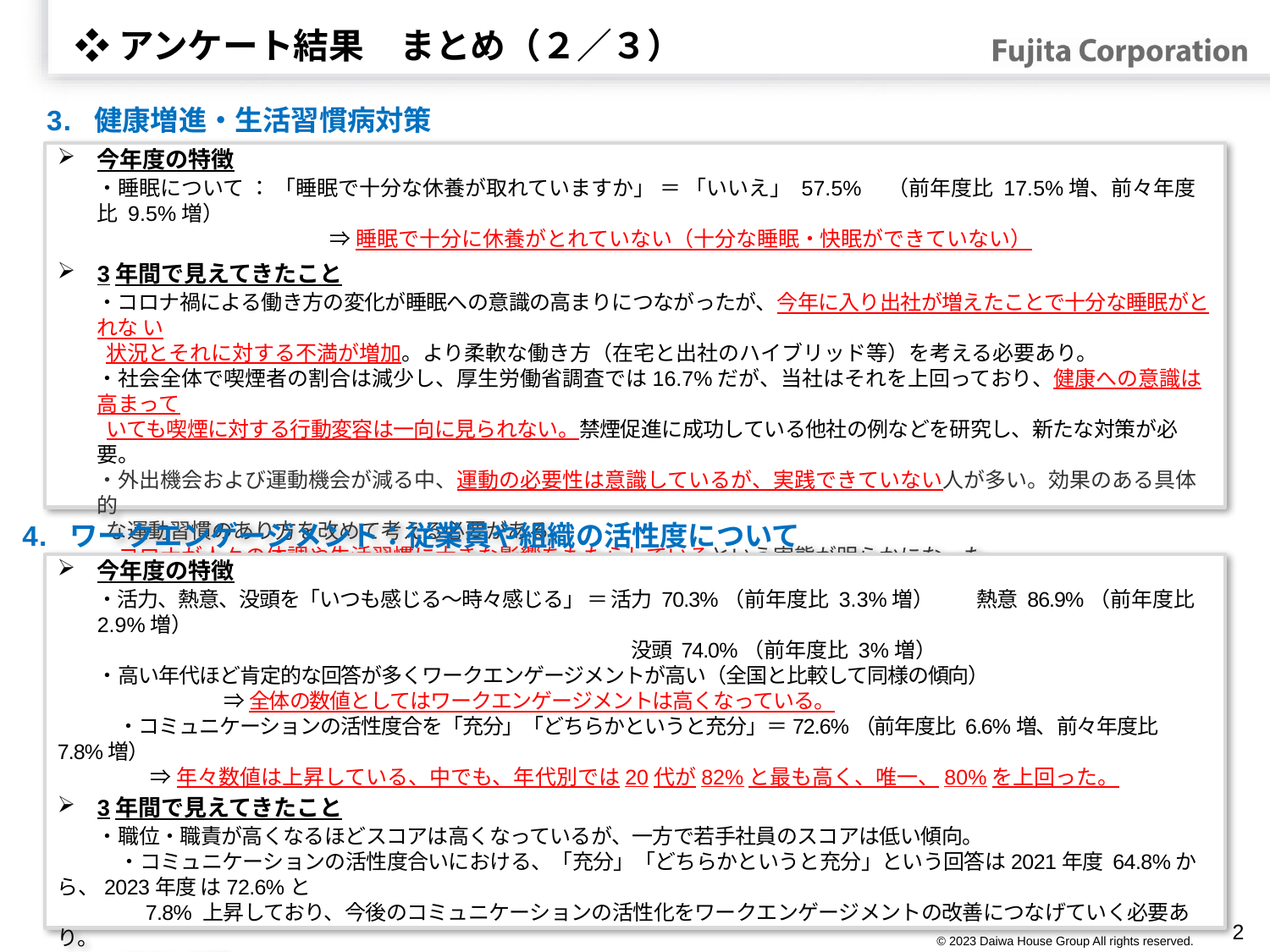

# ❖アンケート結果　まとめ（２／３）
健康増進・生活習慣病対策
今年度の特徴
・睡眠について ： 「睡眠で十分な休養が取れていますか」 ＝ 「いいえ」 57.5%　（前年度比 17.5%増、前々年度比 9.5%増）
	　　　　　⇒ 睡眠で十分に休養がとれていない（十分な睡眠・快眠ができていない）
3年間で見えてきたこと
・コロナ禍による働き方の変化が睡眠への意識の高まりにつながったが、今年に入り出社が増えたことで十分な睡眠がとれな い
  状況とそれに対する不満が増加。より柔軟な働き方（在宅と出社のハイブリッド等）を考える必要あり。
・社会全体で喫煙者の割合は減少し、厚生労働省調査では16.7%だが、当社はそれを上回っており、健康への意識は高まって
  いても喫煙に対する行動変容は一向に見られない。禁煙促進に成功している他社の例などを研究し、新たな対策が必要。　
・外出機会および運動機会が減る中、運動の必要性は意識しているが、実践できていない人が多い。効果のある具体的
  な運動習慣のあり方を改めて考える必要がある。
　コロナが人々の体調や生活習慣に大きな影響をもたらしているという実態が明らかになった。
課題と対策
　　　・睡眠の関心が高く、前項の希望する施策同様、休息が採れる環境づくりを目指す。

ワークエンゲージメント：従業員や組織の活性度について
今年度の特徴
・活力、熱意、没頭を「いつも感じる～時々感じる」 ＝ 活力 70.3%（前年度比 3.3%増）　　熱意 86.9%（前年度比 2.9%増）
			　　　　　　　 没頭 74.0%（前年度比 3%増）
・高い年代ほど肯定的な回答が多くワークエンゲージメントが高い（全国と比較して同様の傾向）
	⇒ 全体の数値としてはワークエンゲージメントは高くなっている。
　　　・コミュニケーションの活性度合を「充分」「どちらかというと充分」＝72.6%（前年度比 6.6%増、前々年度比 7.8%増）
                    ⇒年々数値は上昇している、中でも、年代別では20代が82%と最も高く、唯一、80%を上回った。
3年間で見えてきたこと
・職位・職責が高くなるほどスコアは高くなっているが、一方で若手社員のスコアは低い傾向。
　　　・コミュニケーションの活性度合いにおける、「充分」「どちらかというと充分」という回答は2021年度 64.8%から、2023年度 は72.6%と
　　　　7.8% 上昇しており、今後のコミュニケーションの活性化をワークエンゲージメントの改善につなげていく必要あり。
　　　課題と対策
　　　・定期的にウォーキングなど健康イベントをグループ単位で実施し、健康づくりへの取り組みを習慣化し、かつ、社内コミュニケーシ
　　　ョンの活性化向上させる。

2
© 2023 Daiwa House Group All rights reserved.